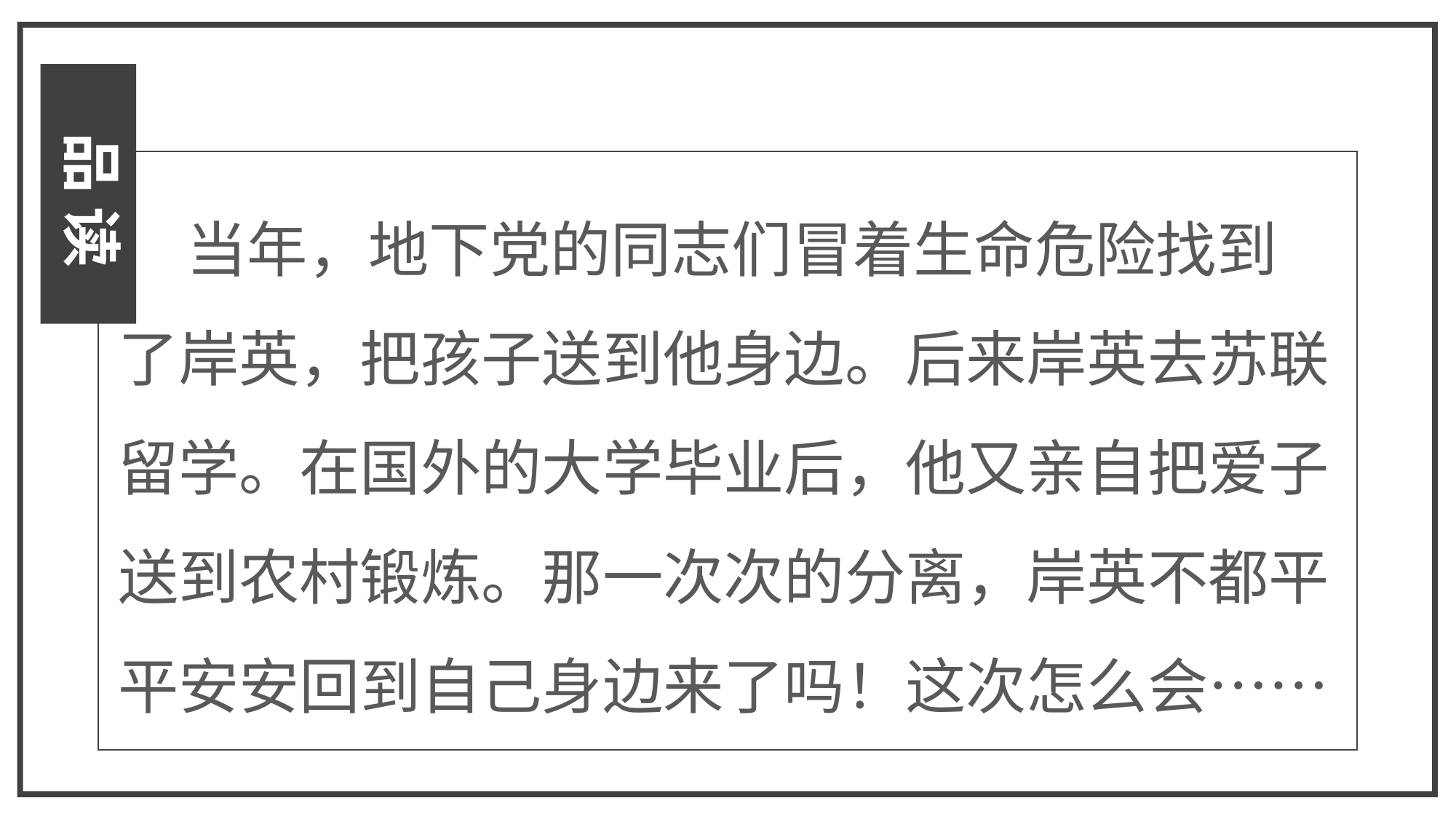

品 读

    当年，地下党的同志们冒着生命危险找到了岸英，把孩子送到他身边。后来岸英去苏联留学。在国外的大学毕业后，他又亲自把爱子送到农村锻炼。那一次次的分离，岸英不都平平安安回到自己身边来了吗！这次怎么会……
点击在此输入标题文字